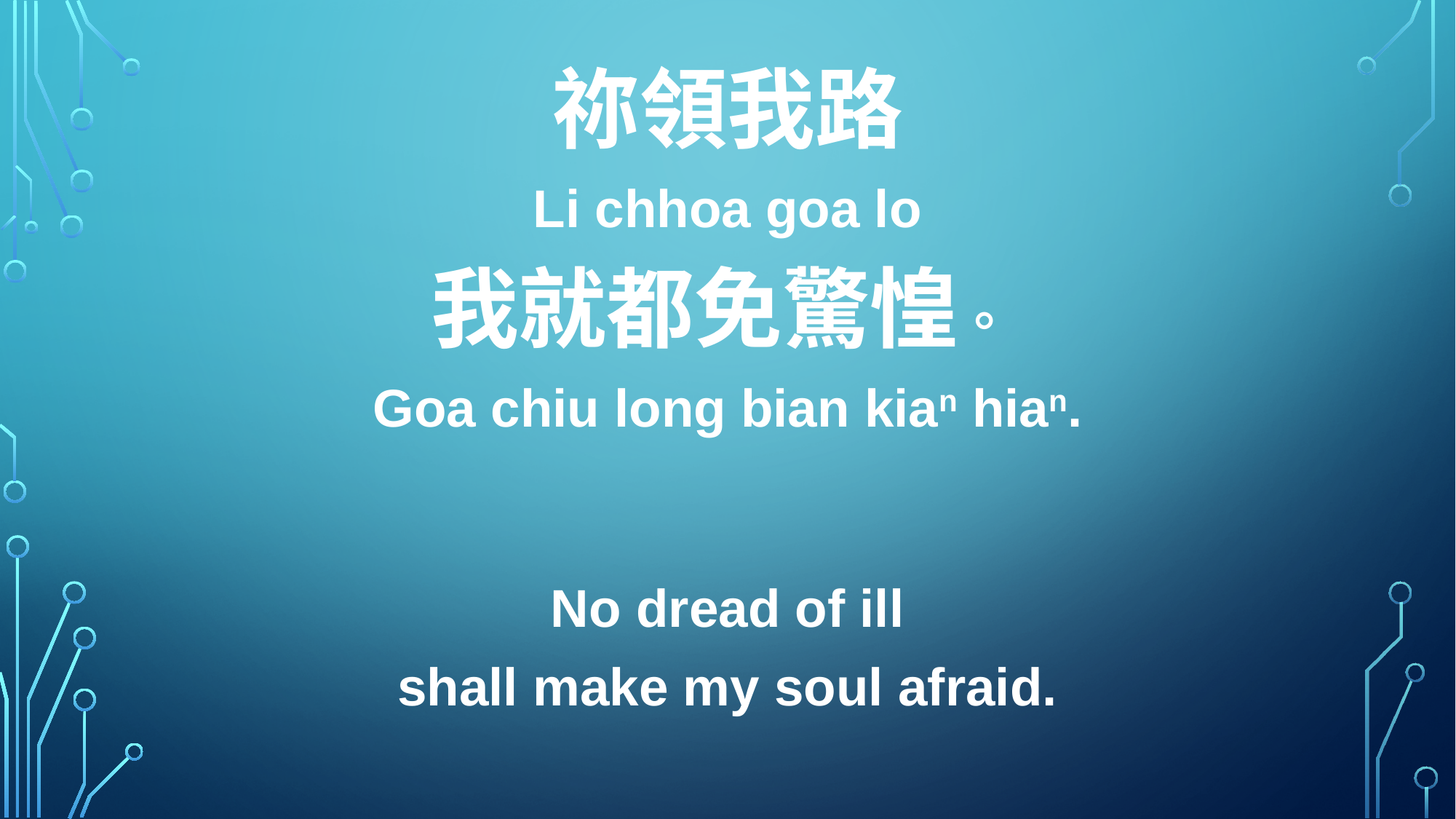

祢領我路
Li chhoa goa lo
我就都免驚惶。
Goa chiu long bian kian hian.

No dread of ill
shall make my soul afraid.